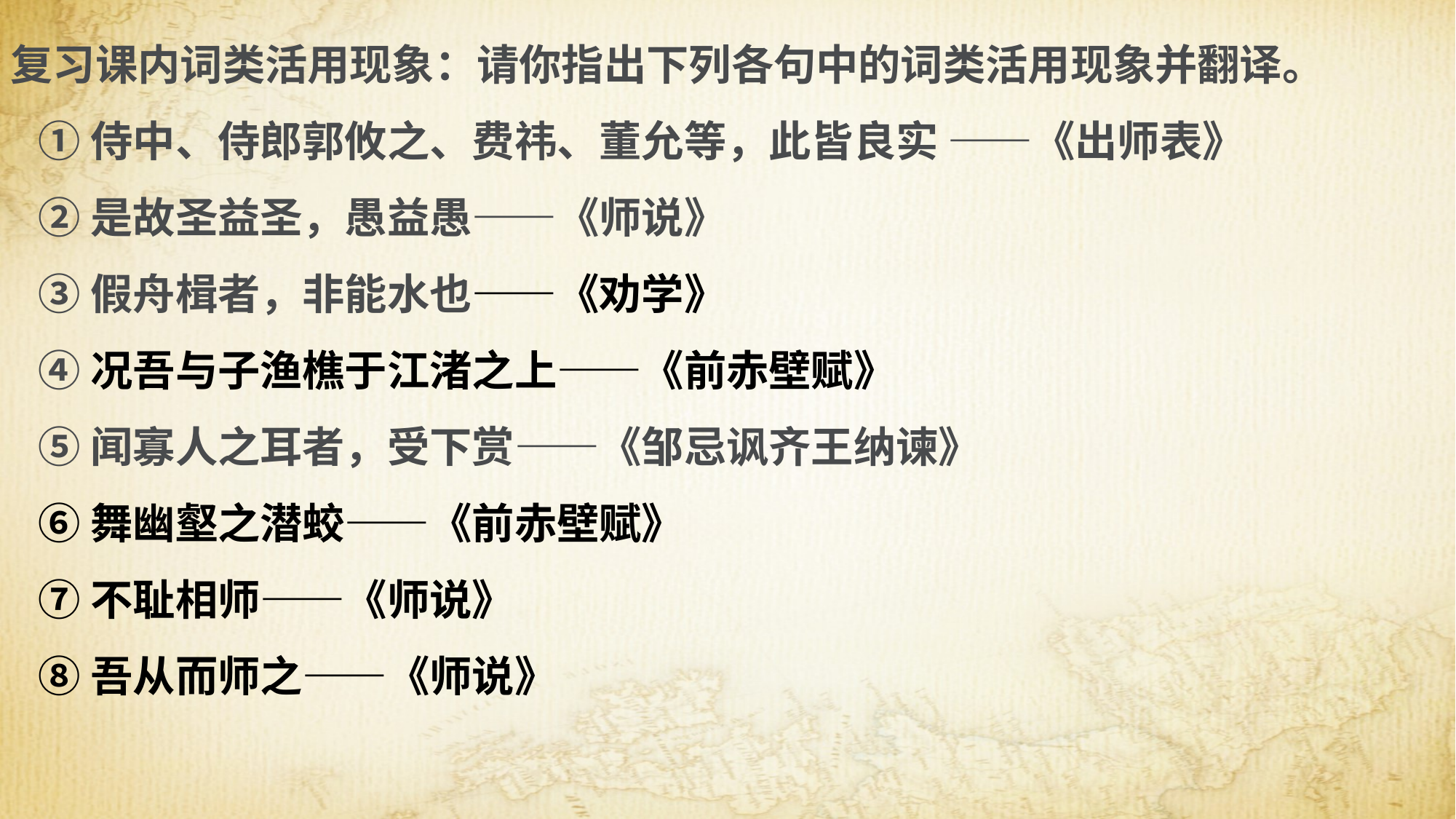

复习课内词类活用现象：请你指出下列各句中的词类活用现象并翻译。
①侍中、侍郎郭攸之、费祎、董允等，此皆良实 ——《出师表》
②是故圣益圣，愚益愚——《师说》
③假舟楫者，非能水也——《劝学》
④况吾与子渔樵于江渚之上——《前赤壁赋》
⑤闻寡人之耳者，受下赏——《邹忌讽齐王纳谏》
⑥舞幽壑之潜蛟——《前赤壁赋》
⑦不耻相师——《师说》
⑧吾从而师之——《师说》